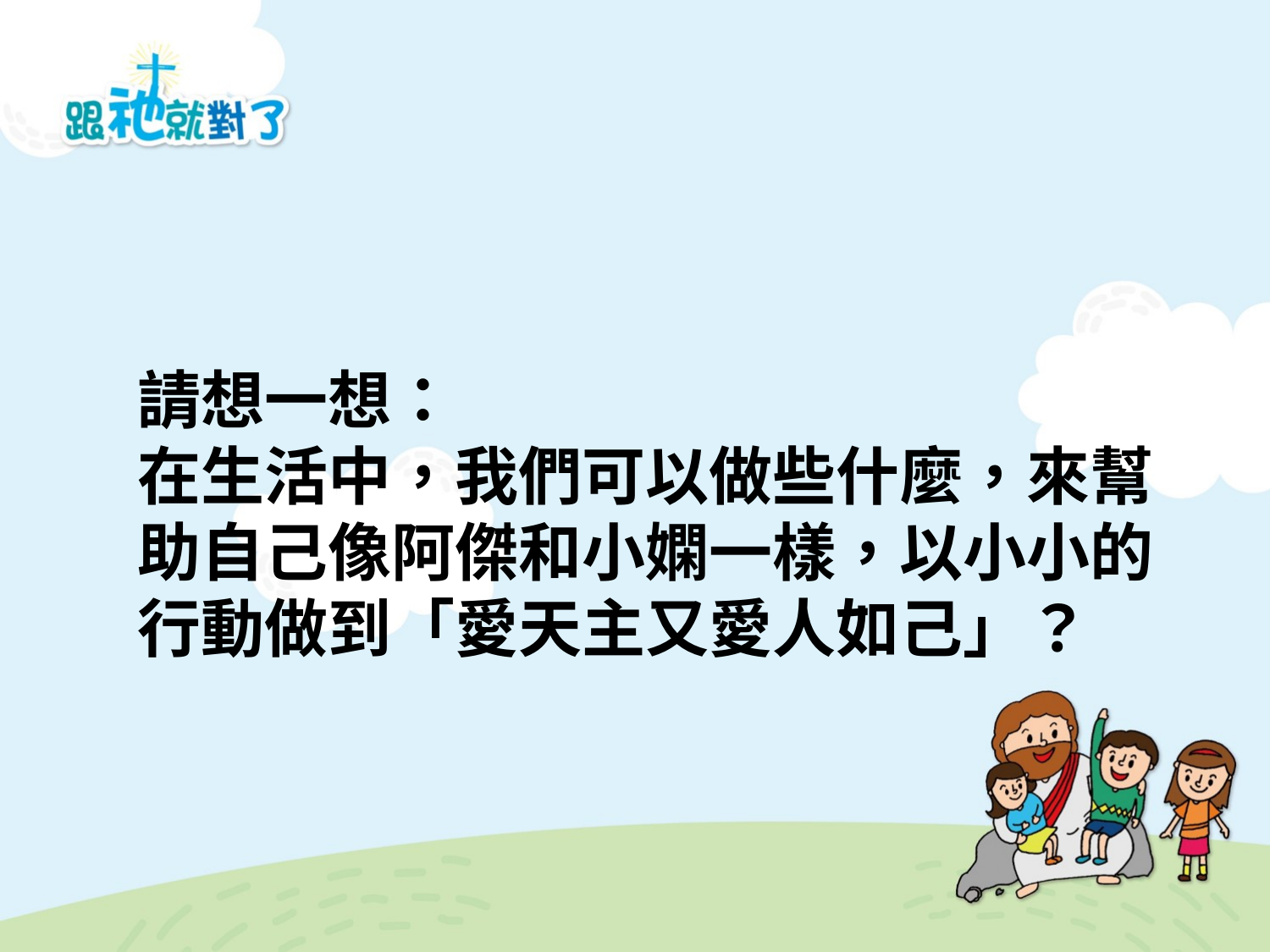

請想一想：
在生活中，我們可以做些什麼，來幫助自己像阿傑和小嫻一樣，以小小的行動做到「愛天主又愛人如己」？